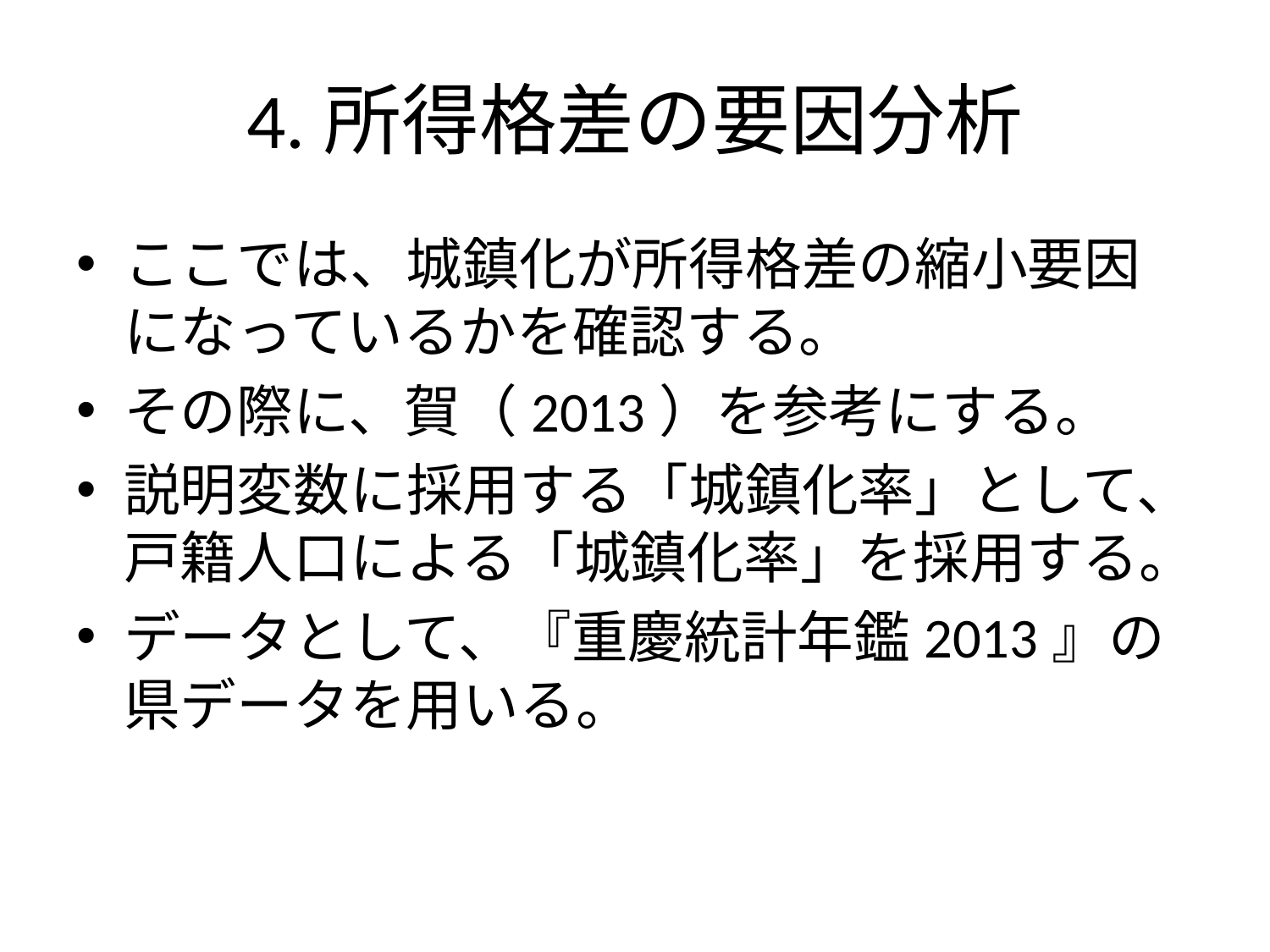

# 4.所得格差の要因分析
ここでは、城鎮化が所得格差の縮小要因になっているかを確認する。
その際に、賀（2013）を参考にする。
説明変数に採用する「城鎮化率」として、戸籍人口による「城鎮化率」を採用する。
データとして、『重慶統計年鑑2013』の県データを用いる。